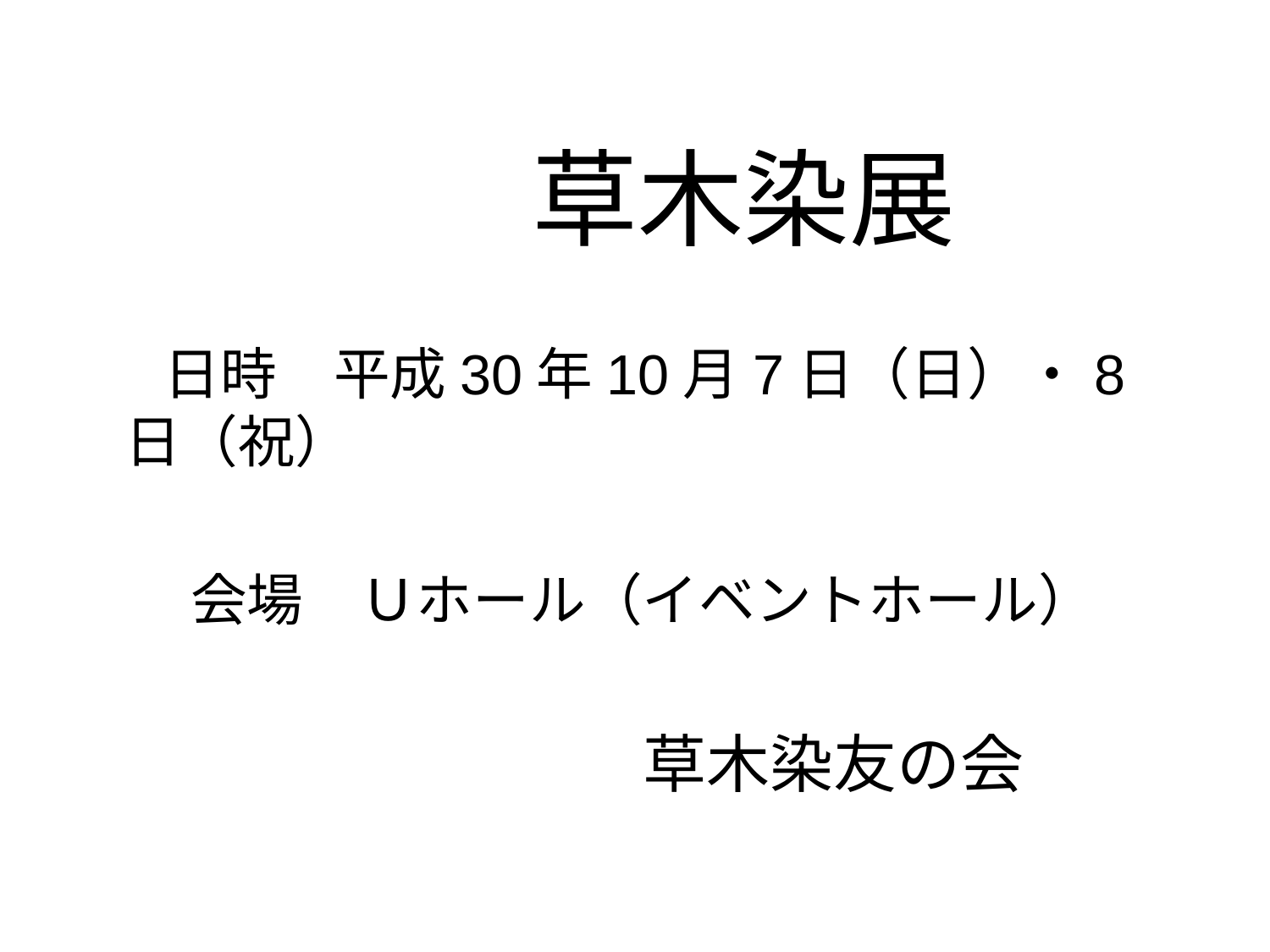

草木染展
  日時　平成30年10月7日（日）・8日（祝）

　　会場　Ｕホール（イベントホール）

　　　　　　　　　　草木染友の会